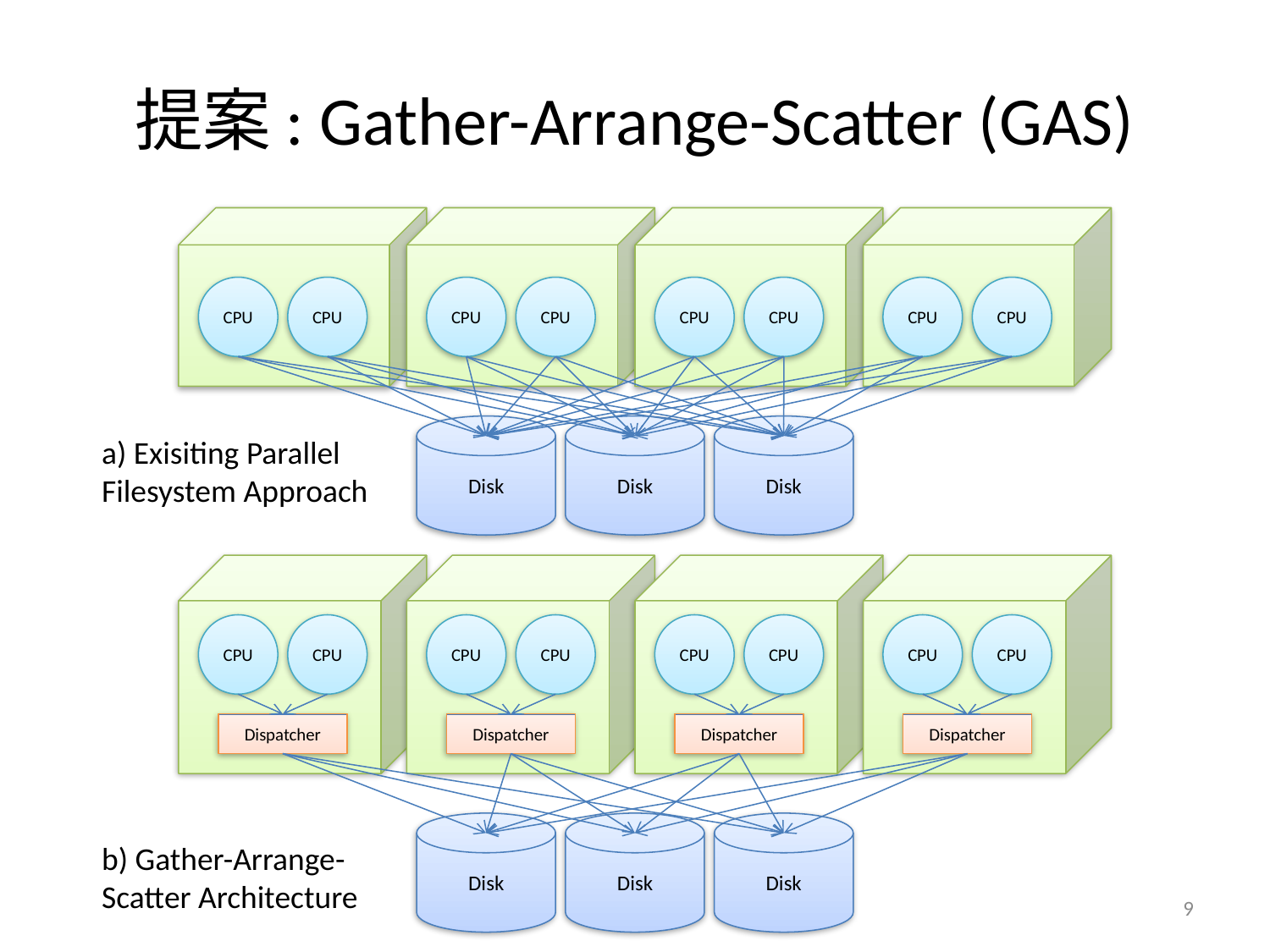

# 提案: Gather-Arrange-Scatter (GAS)

CPU
CPU

CPU
CPU

CPU
CPU

CPU
CPU
Disk
Disk
Disk
a) Exisiting Parallel Filesystem Approach

CPU
CPU
Dispatcher

CPU
CPU
Dispatcher

CPU
CPU
Dispatcher

CPU
CPU
Dispatcher
Disk
Disk
Disk
b) Gather-Arrange-Scatter Architecture
9